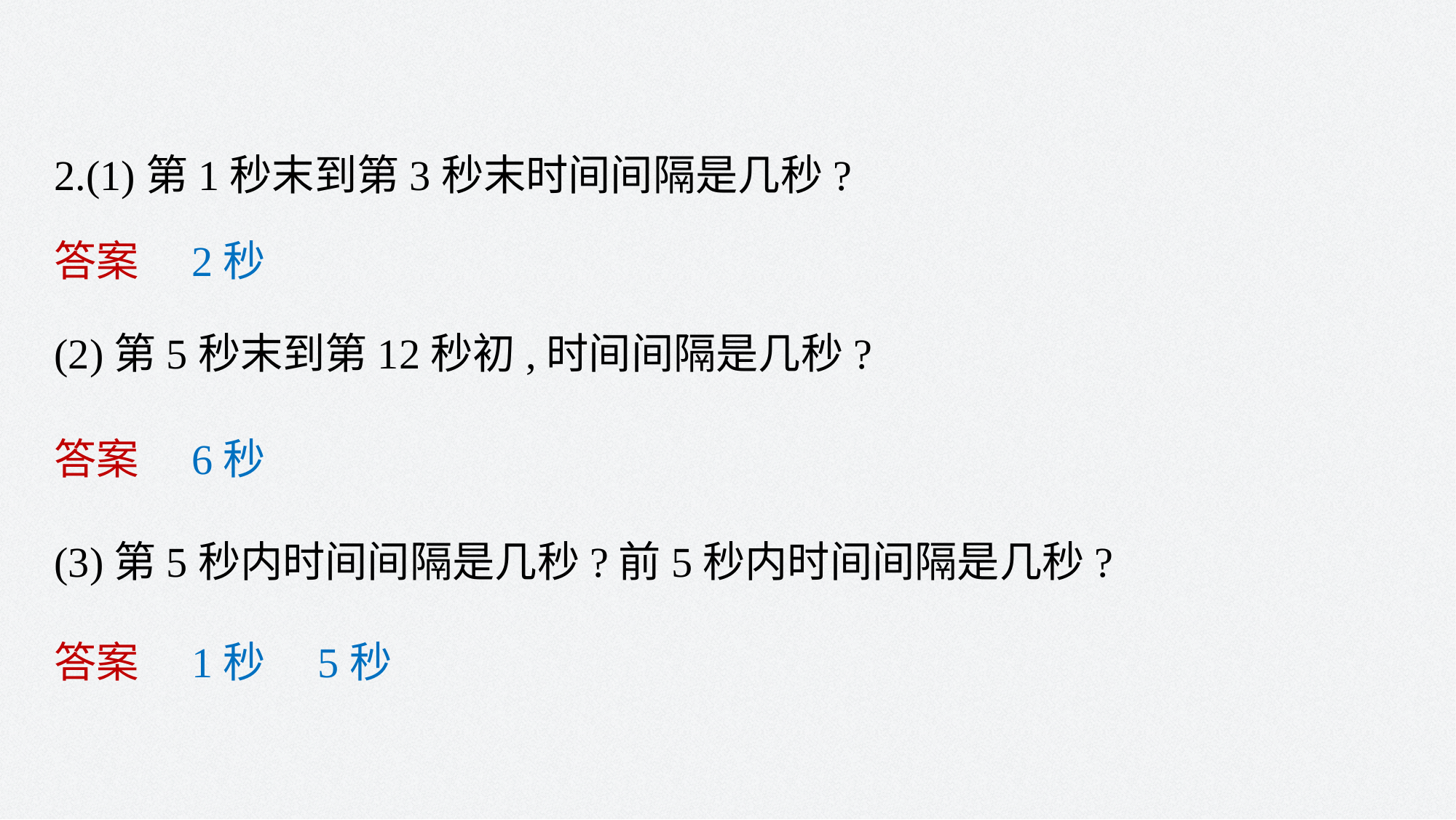

2.(1)第1秒末到第3秒末时间间隔是几秒?
答案　2秒
(2)第5秒末到第12秒初,时间间隔是几秒?
答案　6秒
(3)第5秒内时间间隔是几秒?前5秒内时间间隔是几秒?
答案　1秒　5秒